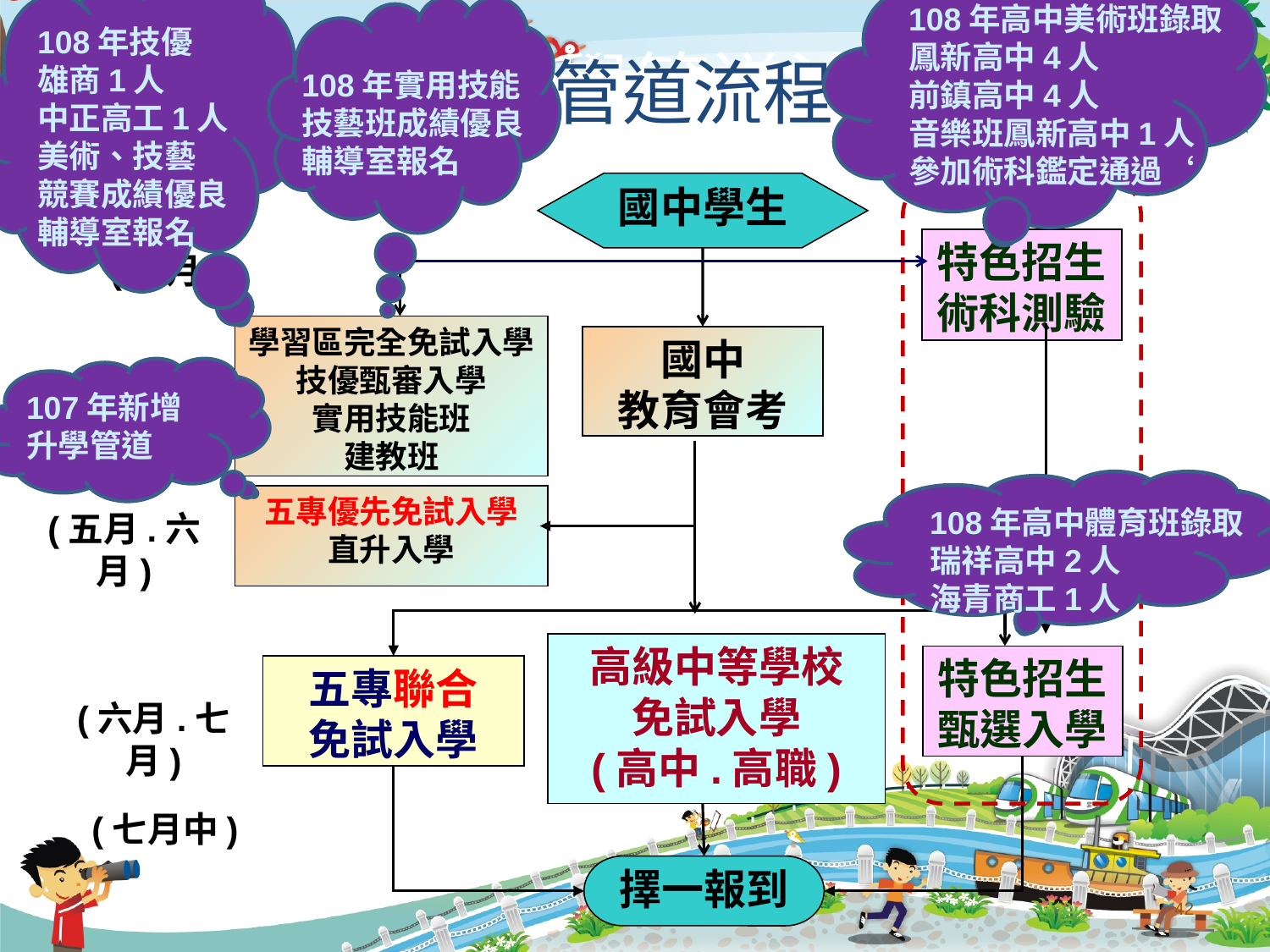

108年高中美術班錄取
鳳新高中4人
前鎮高中4人
音樂班鳳新高中1人
參加術科鑑定通過‘

108年技優
雄商1人
中正高工1人
美術、技藝
競賽成績優良
輔導室報名

108年實用技能
技藝班成績優良
輔導室報名

高雄區適性入學管道流程
# 適性入學管道流程
國中學生
特色招生術科測驗
國中
教育會考
(五月.六月)
高級中等學校
免試入學
(高中.高職)
特色招生
甄選入學
五專聯合
免試入學
(六月.七月)
擇一報到

(四月)
學習區完全免試入學
技優甄審入學
實用技能班
建教班

107年新增
升學管道

108年高中體育班錄取
瑞祥高中2人
海青商工1人
五專優先免試入學
直升入學
(五月.六月)
(七月中)
42